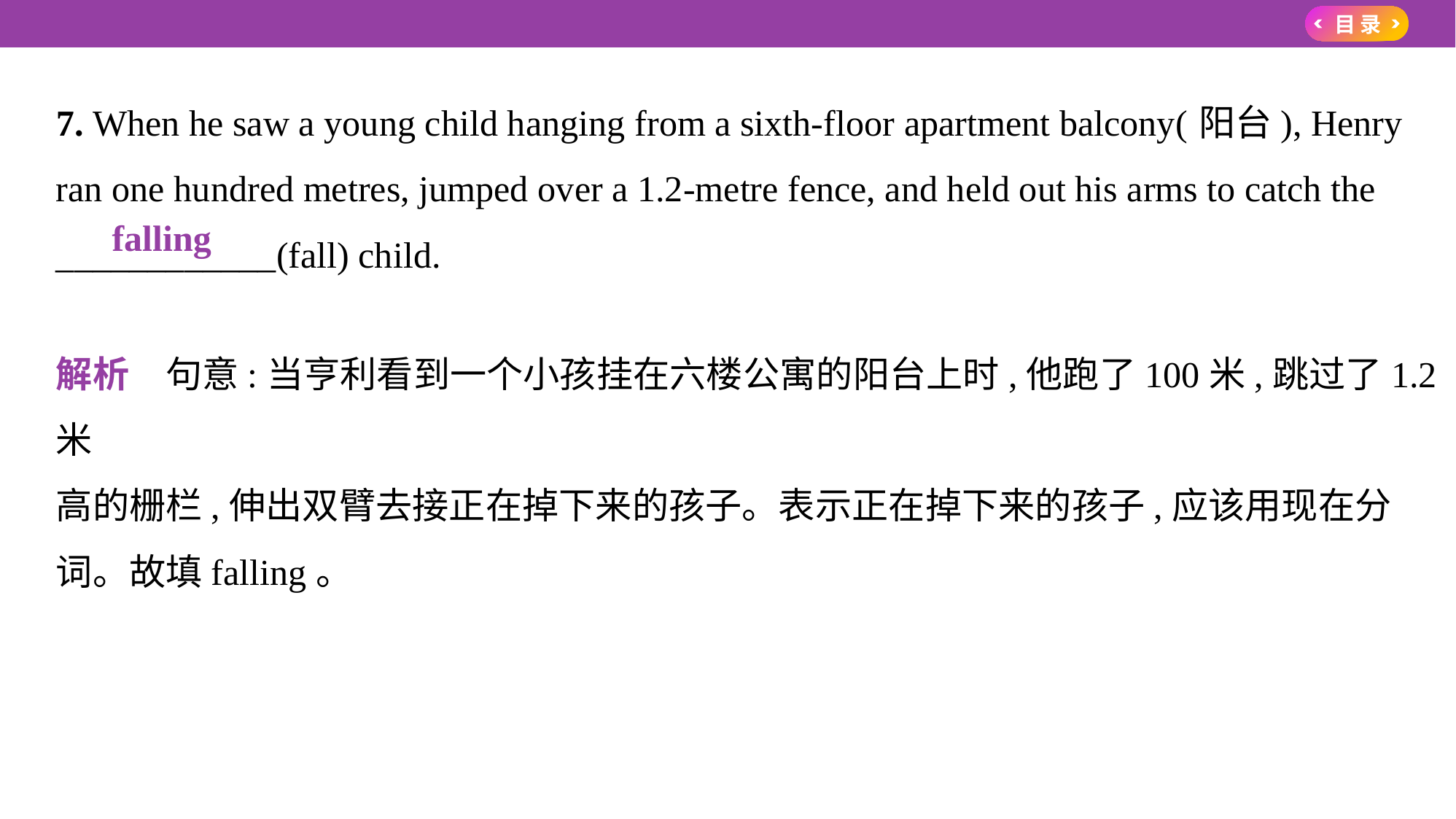

7. When he saw a young child hanging from a sixth-floor apartment balcony(阳台), Henry
ran one hundred metres, jumped over a 1.2-metre fence, and held out his arms to catch the
____________(fall) child.

解析　句意:当亨利看到一个小孩挂在六楼公寓的阳台上时,他跑了100米,跳过了1.2米
高的栅栏,伸出双臂去接正在掉下来的孩子。表示正在掉下来的孩子,应该用现在分
词。故填falling。
　falling